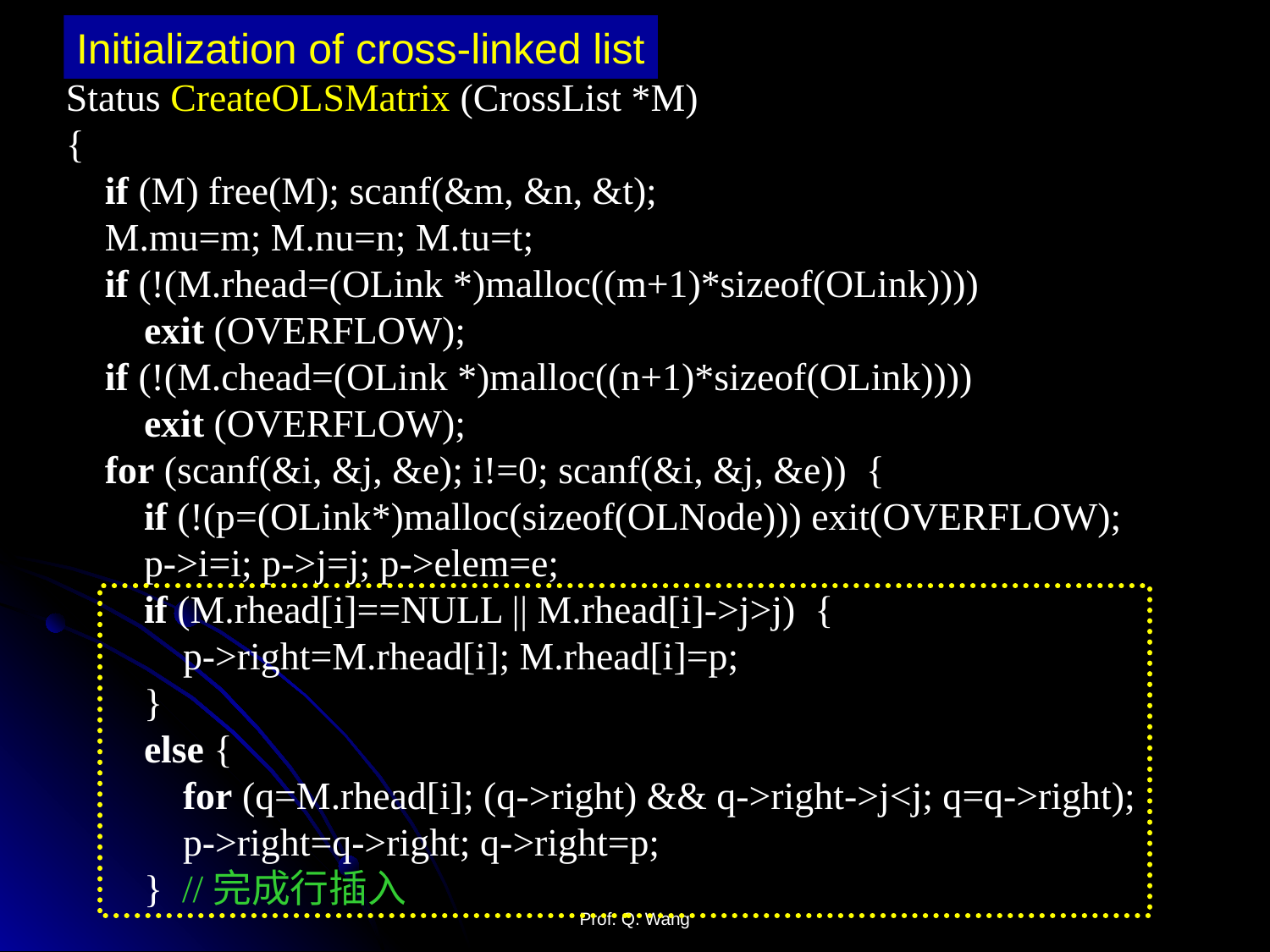

Initialization of cross-linked list
Status CreateOLSMatrix (CrossList *M)
{
    if (M) free(M); scanf(&m, &n, &t);
    M.mu=m; M.nu=n; M.tu=t;
    if (!(M.rhead=(OLink *)malloc((m+1)*sizeof(OLink))))
        exit (OVERFLOW);
    if (!(M.chead=(OLink *)malloc((n+1)*sizeof(OLink))))
        exit (OVERFLOW);
    for (scanf(&i, &j, &e); i!=0; scanf(&i, &j, &e))  {
        if (!(p=(OLink*)malloc(sizeof(OLNode))) exit(OVERFLOW);
        p->i=i; p->j=j; p->elem=e;
        if (M.rhead[i]==NULL || M.rhead[i]->j>j)  {
            p->right=M.rhead[i]; M.rhead[i]=p;
        }
        else {
            for (q=M.rhead[i]; (q->right) && q->right->j<j; q=q->right);
            p->right=q->right; q->right=p;
        }  //完成行插入

Prof. Q. Wang